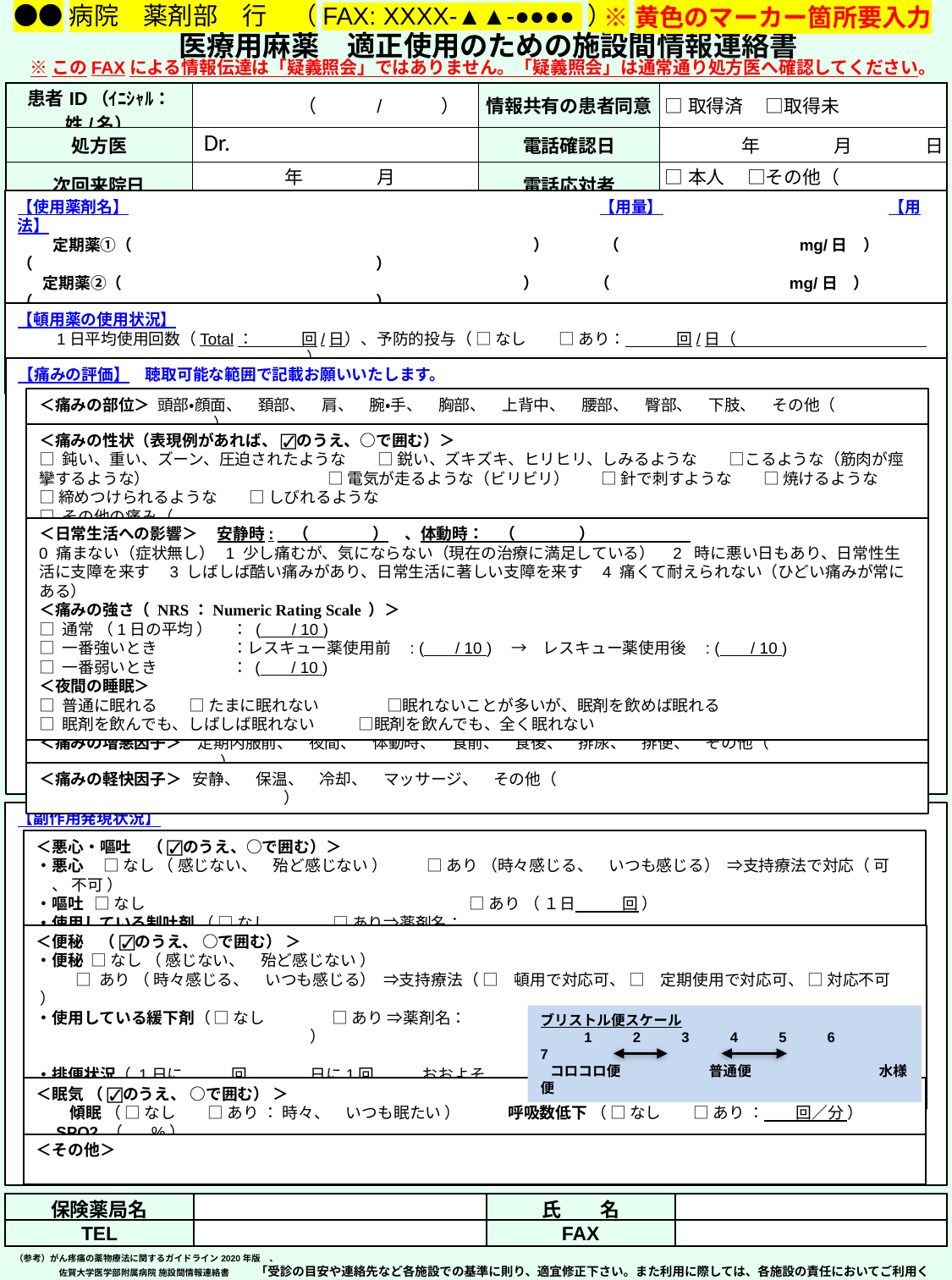

●●病院　薬剤部　行　（FAX: XXXX-▲▲-●●●● ）
※黄色のマーカー箇所要入力
　医療用麻薬　適正使用のための施設間情報連絡書
※このFAXによる情報伝達は「疑義照会」ではありません。「疑義照会」は通常通り処方医へ確認してください。
| 患者ID（ｲﾆｼｬﾙ：姓/名） | （　　　/　　　） | 情報共有の患者同意 | □取得済　 □取得未 |
| --- | --- | --- | --- |
| 処方医 | Dr. | 電話確認日 | 年　　　　月　　　　日 |
| 次回来院日 | 年　　　　月　　　　日 | 電話応対者 | □本人　 □その他（　　　　　　　 ） |
【使用薬剤名】　　　　　　　　　　　　　　　　　　　　　　　　　　　  　 　【用量】　　　　　　　　　　　　　　 【用法】
　 　定期薬①（　　　　　　　　　　　　　　　　　　　　　　　　 　）　　　  （　　　　　　　　 　   　 mg/日　）　　  （　　　　　　　　　　　　   　　　　  　　　 　 ）
      定期薬②（　　　　　　　　　　　　　　　　　　　　　　　　 　）　　　  （　　　　　　　　 　   　 mg/日　）　　  （　　　　　　　　　　　　   　　　　  　　　 　 ）
　　 頓用薬①（　　　　　　　　　　　　　　　　　　　　　　　　 　）　　　  （　　　　　　　  mg/回 、μg/回　）　   （　　　　　    　　　  時間あけて服用可 ）
　　 頓用薬②（　　　　　　　　　　　　　　　　　　　　　　　　 　）         （　　　　　　　　mg/回 、μg/回　）　   （　　　　　    　　　  時間あけて服用可 ）
【頓用薬の使用状況】
　　 1日平均使用回数（Total：　　　回/日）、予防的投与（ □ なし　　□ あり： 　　　回/日（　　　　　　　　　　　　　　　　　　　　　　　　　　　　　　 ）
【痛みの評価】　聴取可能な範囲で記載お願いいたします。

＜痛みの部位＞  頭部・顔面、　頚部、　肩、　腕・手、　胸部、　上背中、　腰部、　臀部、　下肢、　その他（　　　　　　　　　　　　　　　　）
＜痛みの性状（表現例があれば、 ☑のうえ、○で囲む）＞
□ 鈍い、重い、ズーン、圧迫されたような　　□ 鋭い、ズキズキ、ヒリヒリ、しみるような　　□こるような（筋肉が痙攣するような）                                            　 □ 電気が走るような（ビリビリ）　　□ 針で刺すような　　□ 焼けるような　　□ 締めつけられるような　　□ しびれるような
□ その他の痛み（　　　　　　　　　　　　　　　         　　　　　　　　　　　　　　　　　　　　　　　　　　　　　　　　　　　　　　　　　　　　　　　　　　　　）
＜日常生活への影響＞　 安静時:　（　　　　）　、体動時：　（　　　　）
0 痛まない（症状無し）  1 少し痛むが、気にならない（現在の治療に満足している）    2  時に悪い日もあり、日常性生活に支障を来す　3 しばしば酷い痛みがあり、日常生活に著しい支障を来す　4 痛くて耐えられない（ひどい痛みが常にある）
＜痛みの強さ（ NRS：Numeric Rating Scale ）＞
□ 通常 （1日の平均 ） 　： (       / 10 )
□ 一番強いとき　   　　　：レスキュー薬使用前　: (       / 10 )　→　レスキュー薬使用後　: (       / 10 )
□ 一番弱いとき 　　　　  ： (       / 10 )
＜夜間の睡眠＞
□ 普通に眠れる　　□ たまに眠れない　　　　 □眠れないことが多いが、眠剤を飲めば眠れる
□ 眠剤を飲んでも、しばしば眠れない            □眠剤を飲んでも、全く眠れない
＜痛みの増悪因子＞　定期内服前、　夜間、　体動時、　食前、　食後、　排尿、　排便、　その他（　　 　　　      　　　　　　　　　　　　　  ）
＜痛みの軽快因子＞   安静、　保温、　冷却、　マッサージ、　その他（　　　　　　　　　　   　　　　　　　　　　 　　　　　　　　　　　　　　　　  ）
【副作用発現状況】

＜悪心・嘔吐　（ ☑のうえ、○で囲む）＞
・悪心 　□ なし （ 感じない、　殆ど感じない ） 　 　□ あり （時々感じる、　いつも感じる）  ⇒支持療法で対応（ 可　、 不可 ）
・嘔吐   □ なし 　　　　　　　　　　　　　　　　　　 　    □ あり （ １日　　　回 ）
・使用している制吐剤 （ □ なし　　　　□ あり⇒薬剤名：　　　　　　　　　　　　　　　　　　　　　　　　　　　　　　　　　　　　　　　　　　　　    ）
＜便秘　（ ☑のうえ、 ○で囲む） ＞
・便秘  □ なし （ 感じない、　殆ど感じない ）
           □ あり （ 時々感じる、　いつも感じる）  ⇒支持療法（ □　頓用で対応可、 □　定期使用で対応可、 □ 対応不可  ）
・使用している緩下剤（ □ なし 　　　　□ あり ⇒薬剤名： 　　　　　　　　　　　　　　　　　　　　　　　　　　　　　　　　　　　　　　　　　　　　 ）

・排便状況（ 1日に　　　回、　　　日に1回、　　おおよそ　　　回/週 ）
　　　　　　　 （ ブリストル便スケール ：　　　　/ 7 ）
ブリストル便スケール
 　1　2　3　4　5　6　7
  コロコロ便　　　　　　 普通便　　　　　　　　　水様便
＜眠気 （ ☑のうえ、 ○で囲む） ＞
　     傾眠 （ □ なし　　□ あり ： 時々、　いつも眠たい ）　　　呼吸数低下 （ □ なし　　□ あり ：         回／分 ）　　　SPO2 （       %）
＜その他＞

| 保険薬局名 |  | 氏　　名 |  |
| --- | --- | --- | --- |
| TEL |  | FAX |  |
（参考）がん疼痛の薬物療法に関するガイドライン2020年版　、
　　　　　佐賀大学医学部附属病院 施設間情報連絡書 　　  「受診の目安や連絡先など各施設での基準に則り、適宜修正下さい。また利用に際しては、各施設の責任においてご利用ください。」